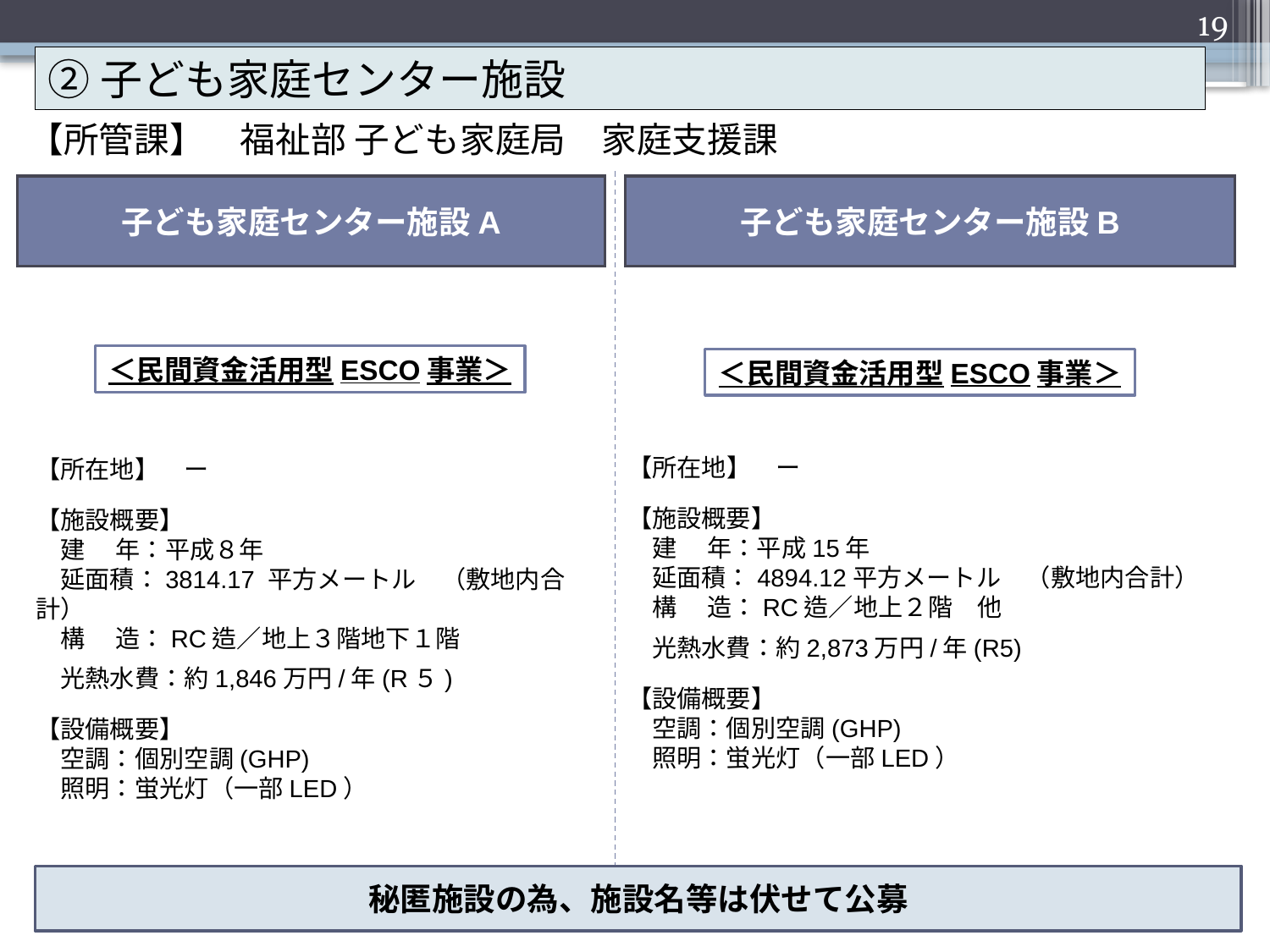

19
②子ども家庭センター施設
【所管課】　福祉部 子ども家庭局　家庭支援課
子ども家庭センター施設A
子ども家庭センター施設B

【所在地】　ー
【施設概要】
　建　 年：平成15年
　延面積：4894.12平方メートル　（敷地内合計）
　構　 造：RC造／地上２階　他
　光熱水費：約2,873万円/年(R5)
【設備概要】
　空調：個別空調(GHP)
　照明：蛍光灯（一部LED）

【所在地】　ー
【施設概要】
　建　 年：平成８年
　延面積：3814.17 平方メートル　（敷地内合計）
　構　 造：RC造／地上３階地下１階
　光熱水費：約1,846万円/年(R５)
【設備概要】
　空調：個別空調(GHP)
　照明：蛍光灯（一部LED）
＜民間資金活用型ESCO事業＞
＜民間資金活用型ESCO事業＞
秘匿施設の為、施設名等は伏せて公募